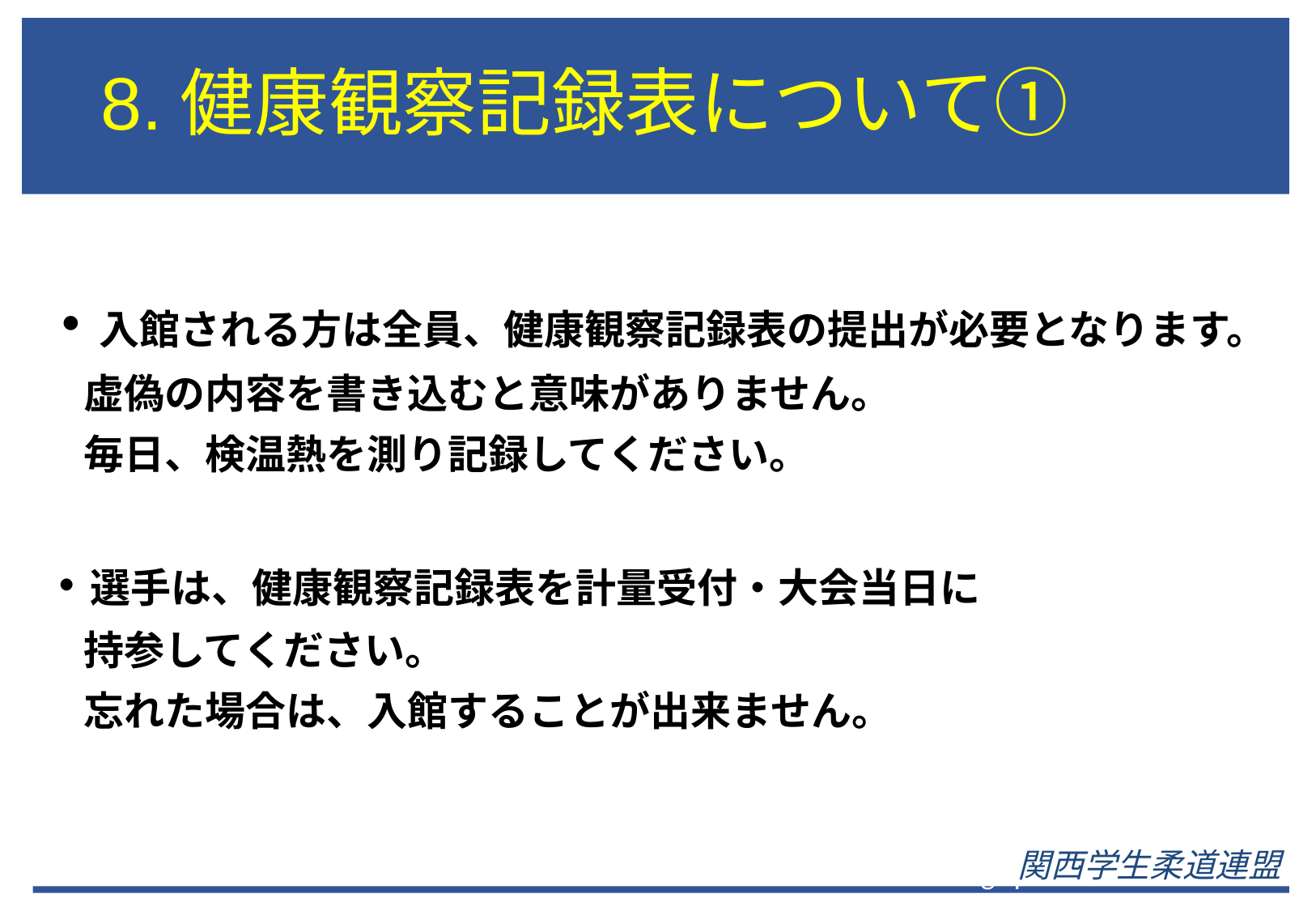

# 8.健康観察記録表について①

・入館される方は全員、健康観察記録表の提出が必要となります。
　虚偽の内容を書き込むと意味がありません。
　毎日、検温熱を測り記録してください。

・選手は、健康観察記録表を計量受付・大会当日に
　持参してください。
　忘れた場合は、入館することが出来ません。
関西学生柔道連盟